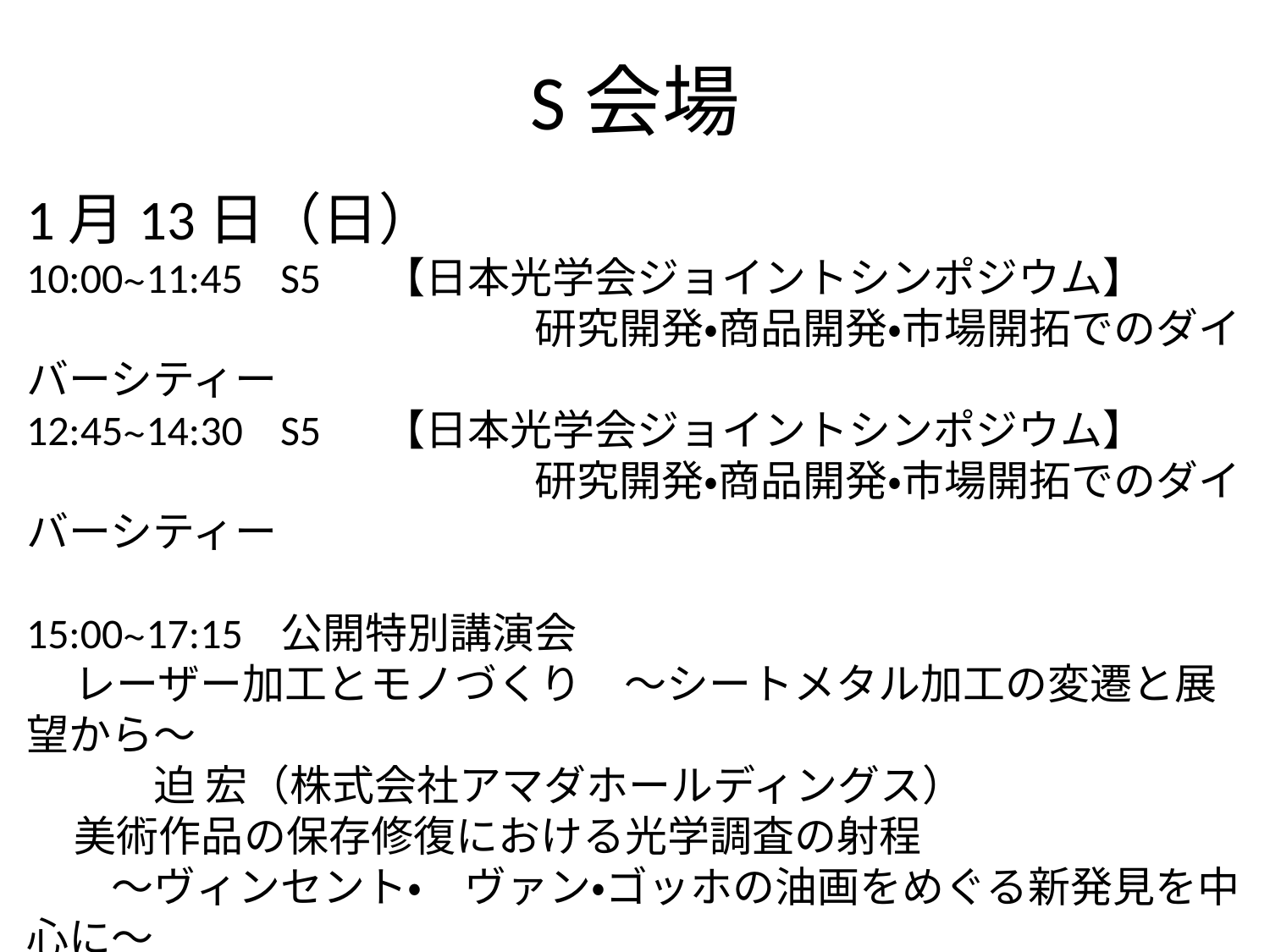

# S会場
1月13日（日）
10:00~11:45	S5　 【日本光学会ジョイントシンポジウム】
				研究開発・商品開発・市場開拓でのダイバーシティー
12:45~14:30	S5　 【日本光学会ジョイントシンポジウム】
				研究開発・商品開発・市場開拓でのダイバーシティー

15:00~17:15	公開特別講演会
    レーザー加工とモノづくり　～シートメタル加工の変遷と展望から～
　　　迫 宏（株式会社アマダホールディングス）
    美術作品の保存修復における光学調査の射程
　　～ヴィンセント・　ヴァン・ゴッホの油画をめぐる新発見を中心に～
　　田口かおり（東海大学）
    光学・精密・測定技術による社会への貢献
　　木村俊一（株式会社ニコンインステック）